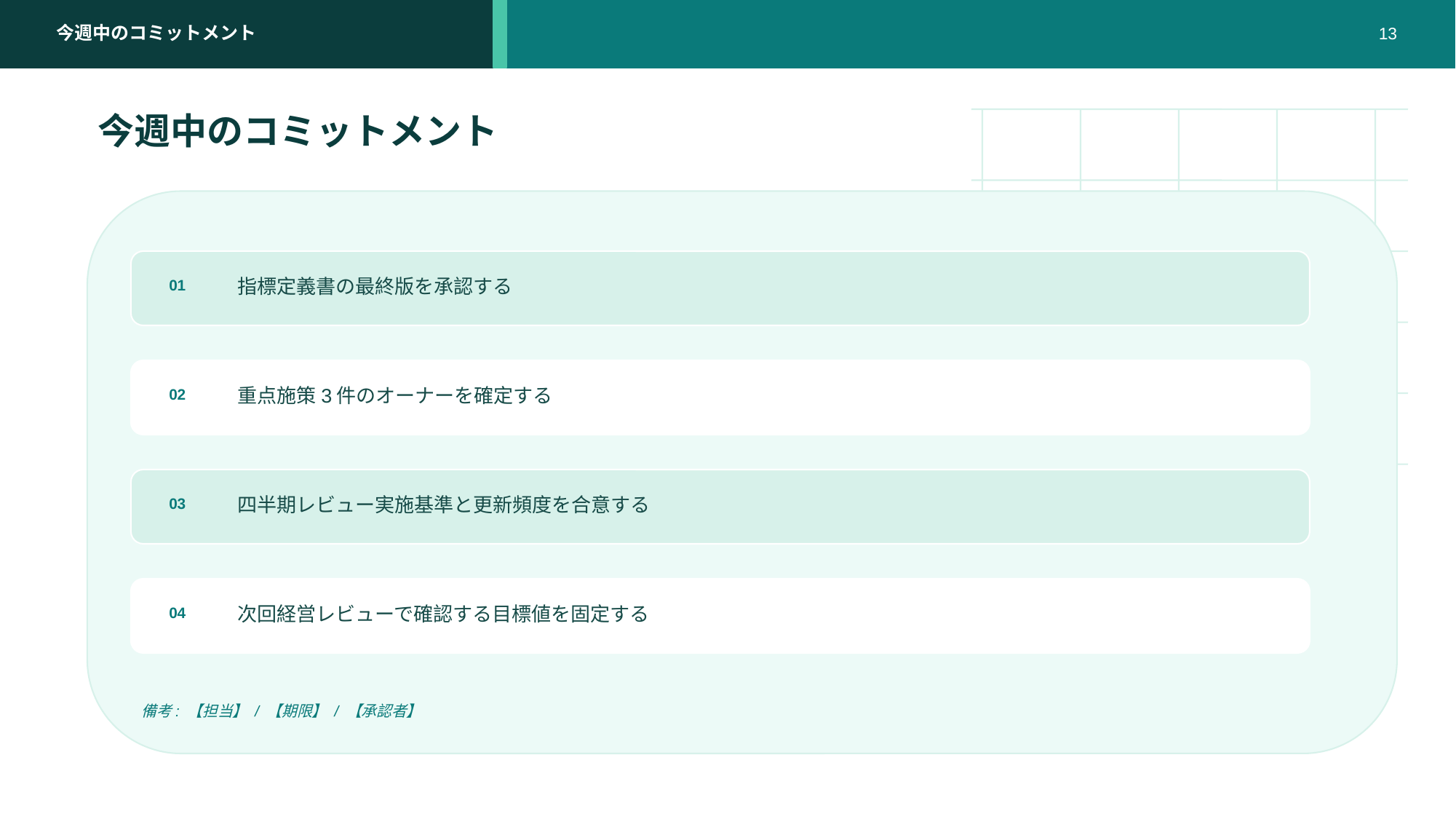

今週中のコミットメント
13
今週中のコミットメント

指標定義書の最終版を承認する
01

重点施策3件のオーナーを確定する
02

四半期レビュー実施基準と更新頻度を合意する
03

次回経営レビューで確認する目標値を固定する
04
備考: 【担当】 / 【期限】 / 【承認者】